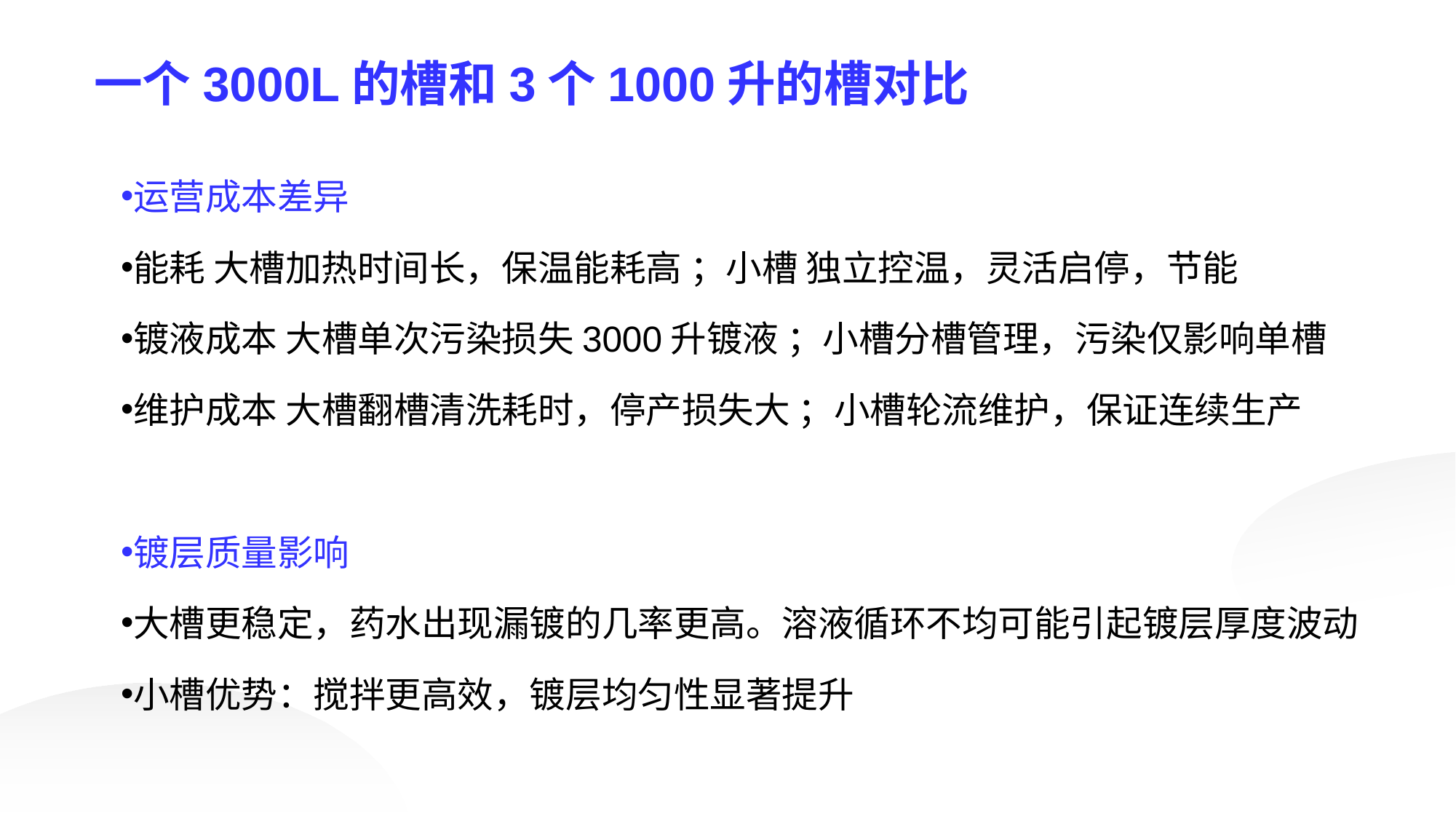

# 一个3000L的槽和3个1000升的槽对比
运营成本差异
能耗 大槽加热时间长，保温能耗高 ；小槽 独立控温，灵活启停，节能
镀液成本 大槽单次污染损失3000升镀液 ；小槽分槽管理，污染仅影响单槽
维护成本 大槽翻槽清洗耗时，停产损失大 ；小槽轮流维护，保证连续生产

镀层质量影响
大槽更稳定，药水出现漏镀的几率更高。溶液循环不均可能引起镀层厚度波动
小槽优势：搅拌更高效，镀层均匀性显著提升